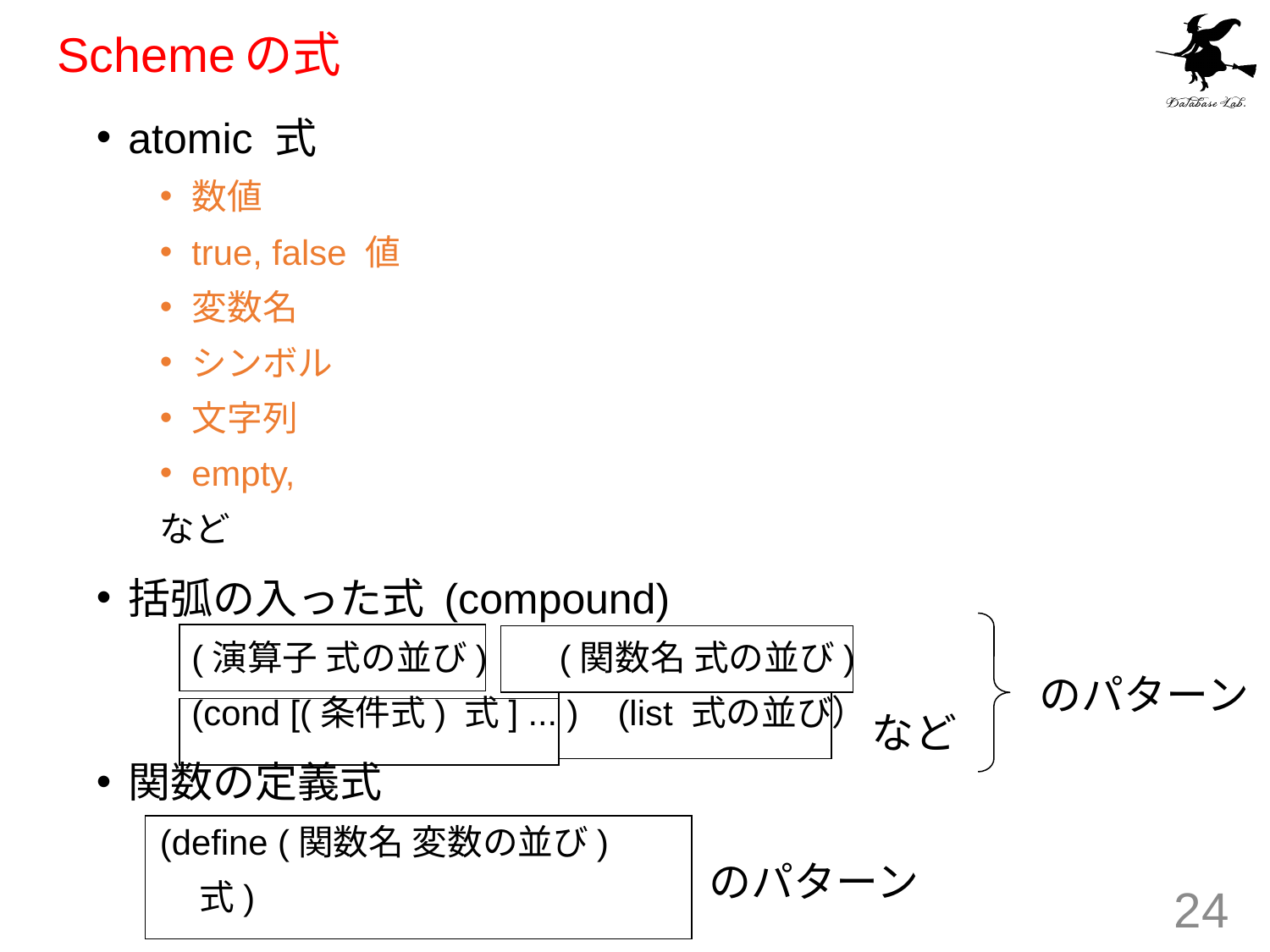

# Schemeの式
atomic 式
数値
true, false 値
変数名
シンボル
文字列
empty,
など
括弧の入った式 (compound)
	(演算子 式の並び)  　(関数名 式の並び)
	(cond [(条件式) 式] ... )    (list 式の並び）
関数の定義式
(define (関数名 変数の並び)
    式)

のパターン

など

のパターン
24